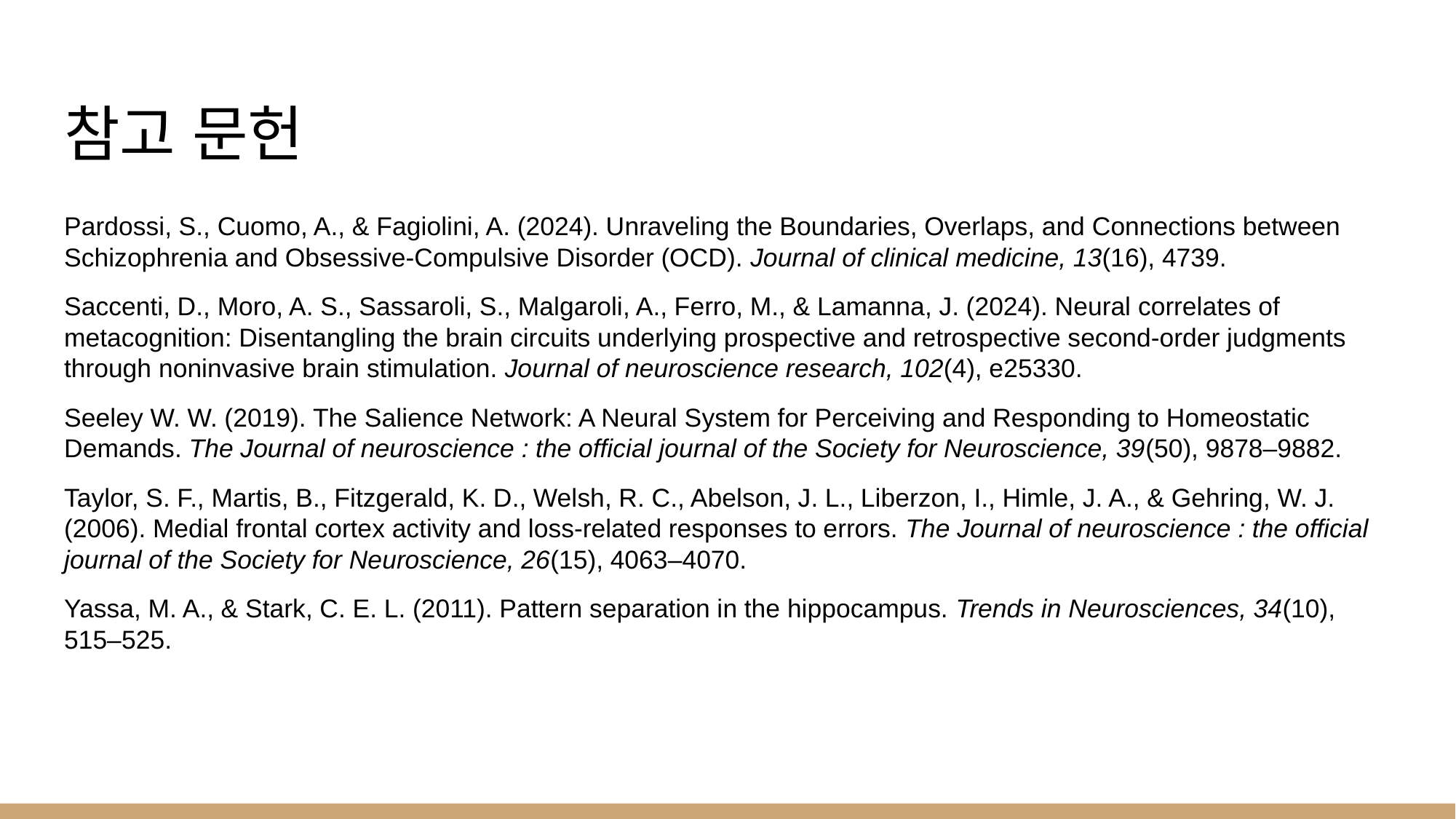

# 참고 문헌
Pardossi, S., Cuomo, A., & Fagiolini, A. (2024). Unraveling the Boundaries, Overlaps, and Connections between Schizophrenia and Obsessive-Compulsive Disorder (OCD). Journal of clinical medicine, 13(16), 4739.
Saccenti, D., Moro, A. S., Sassaroli, S., Malgaroli, A., Ferro, M., & Lamanna, J. (2024). Neural correlates of metacognition: Disentangling the brain circuits underlying prospective and retrospective second-order judgments through noninvasive brain stimulation. Journal of neuroscience research, 102(4), e25330.
Seeley W. W. (2019). The Salience Network: A Neural System for Perceiving and Responding to Homeostatic Demands. The Journal of neuroscience : the official journal of the Society for Neuroscience, 39(50), 9878–9882.
Taylor, S. F., Martis, B., Fitzgerald, K. D., Welsh, R. C., Abelson, J. L., Liberzon, I., Himle, J. A., & Gehring, W. J. (2006). Medial frontal cortex activity and loss-related responses to errors. The Journal of neuroscience : the official journal of the Society for Neuroscience, 26(15), 4063–4070.
Yassa, M. A., & Stark, C. E. L. (2011). Pattern separation in the hippocampus. Trends in Neurosciences, 34(10), 515–525.